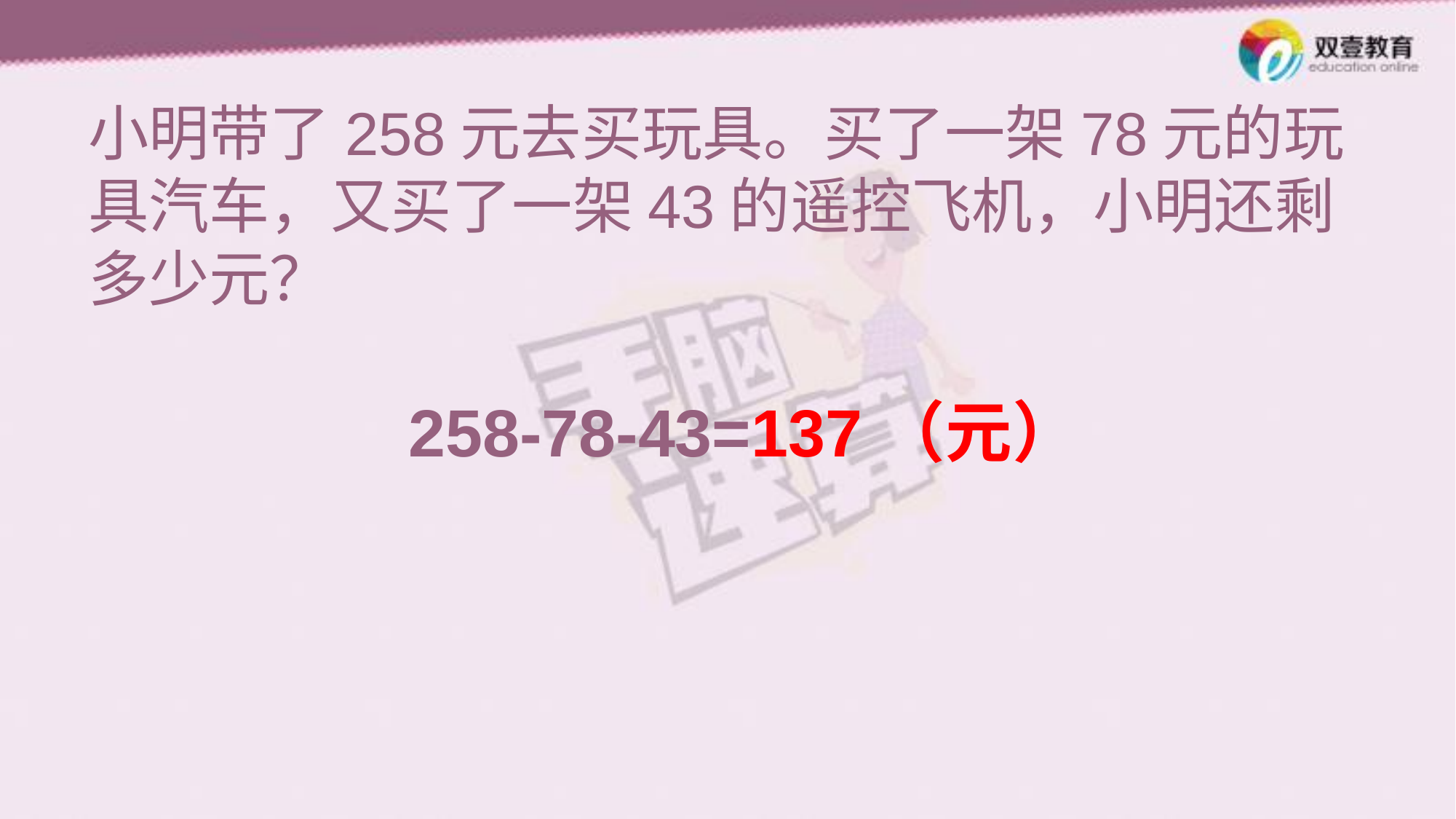

小明带了258元去买玩具。买了一架78元的玩具汽车，又买了一架43的遥控飞机，小明还剩多少元？
258-78-43=137（元）